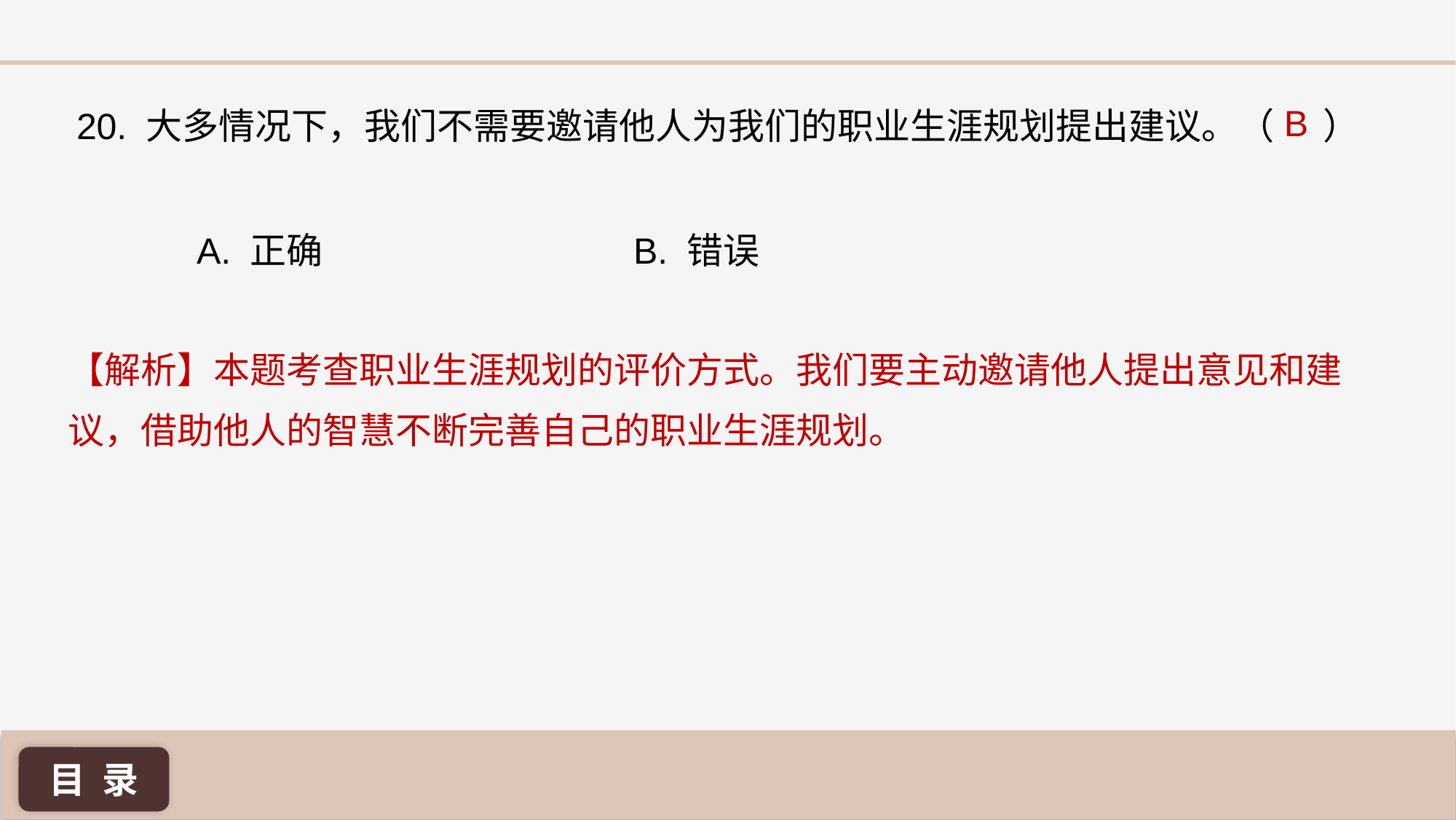

B
20. 大多情况下，我们不需要邀请他人为我们的职业生涯规划提出建议。（      ）
A. 正确 			B. 错误
【解析】本题考查职业生涯规划的评价方式。我们要主动邀请他人提出意见和建议，借助他人的智慧不断完善自己的职业生涯规划。